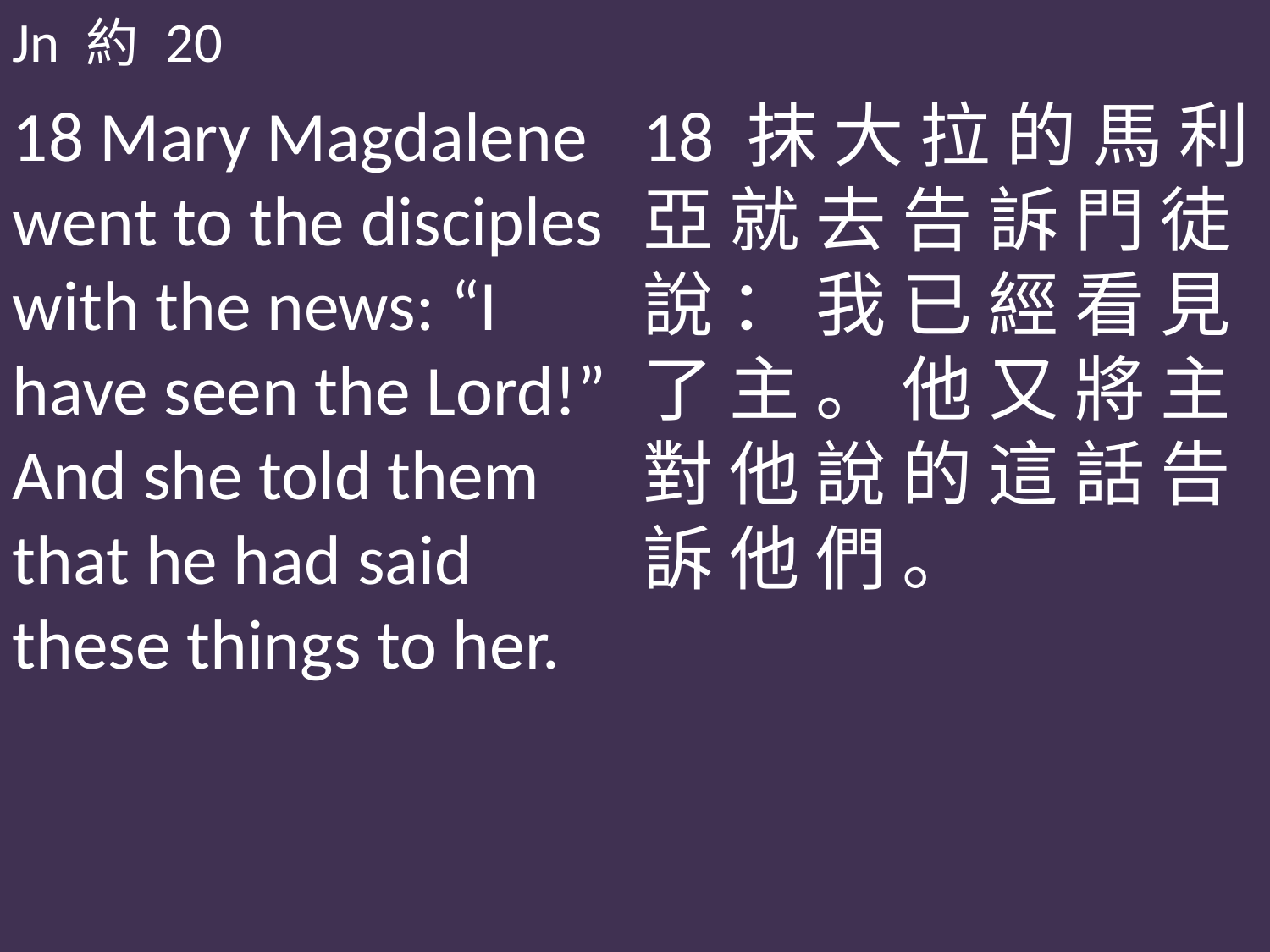

Jn 約 20
18 Mary Magdalene went to the disciples with the news: “I have seen the Lord!” And she told them that he had said these things to her.
18 抹 大 拉 的 馬 利 亞 就 去 告 訴 門 徒 說 ： 我 已 經 看 見 了 主 。 他 又 將 主 對 他 說 的 這 話 告 訴 他 們 。